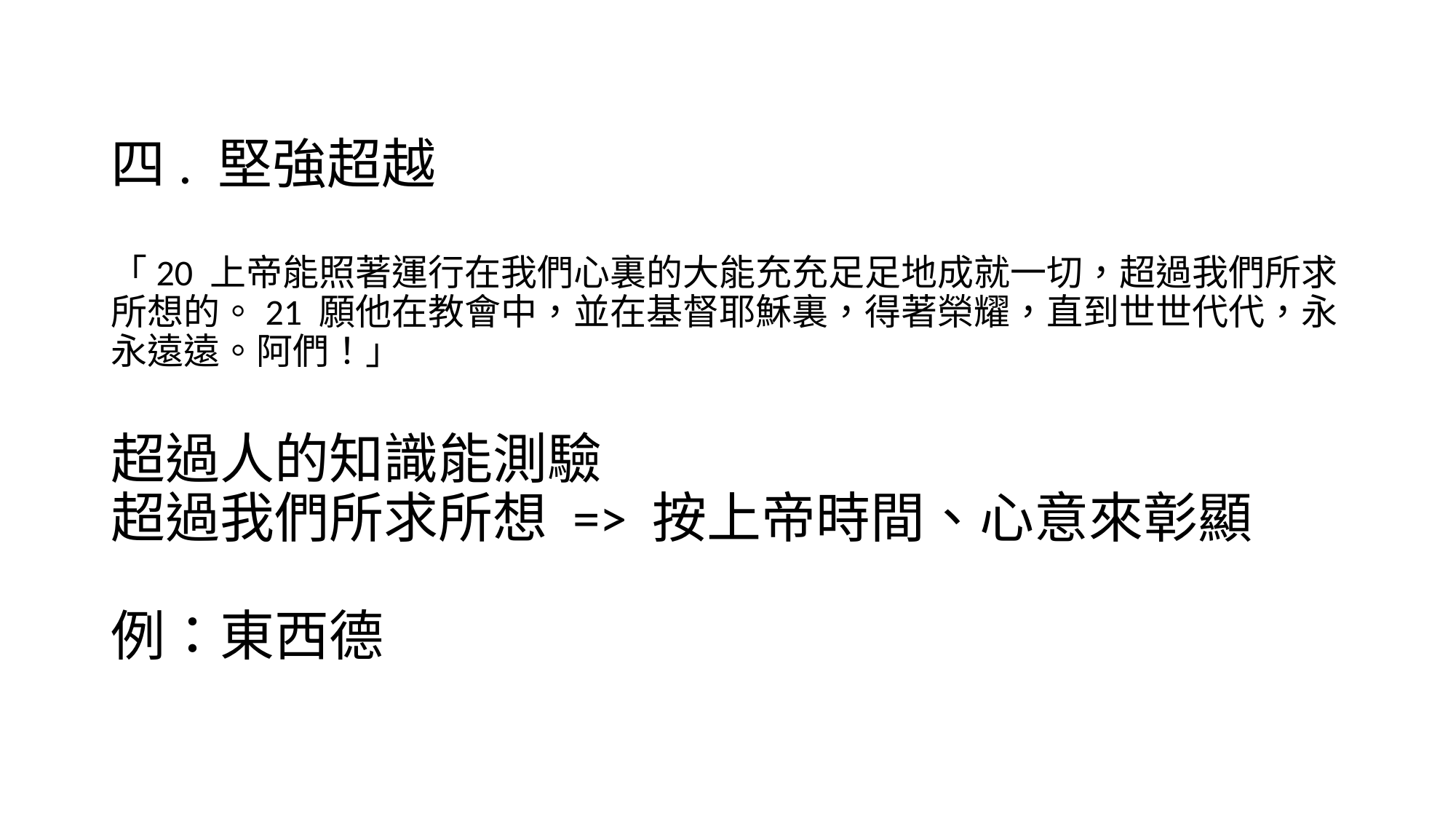

# 四. 堅強超越 「20 上帝能照著運行在我們心裏的大能充充足足地成就一切，超過我們所求所想的。21 願他在教會中，並在基督耶穌裏，得著榮耀，直到世世代代，永永遠遠。阿們！」 超過人的知識能測驗 超過我們所求所想 => 按上帝時間、心意來彰顯 例：東西德